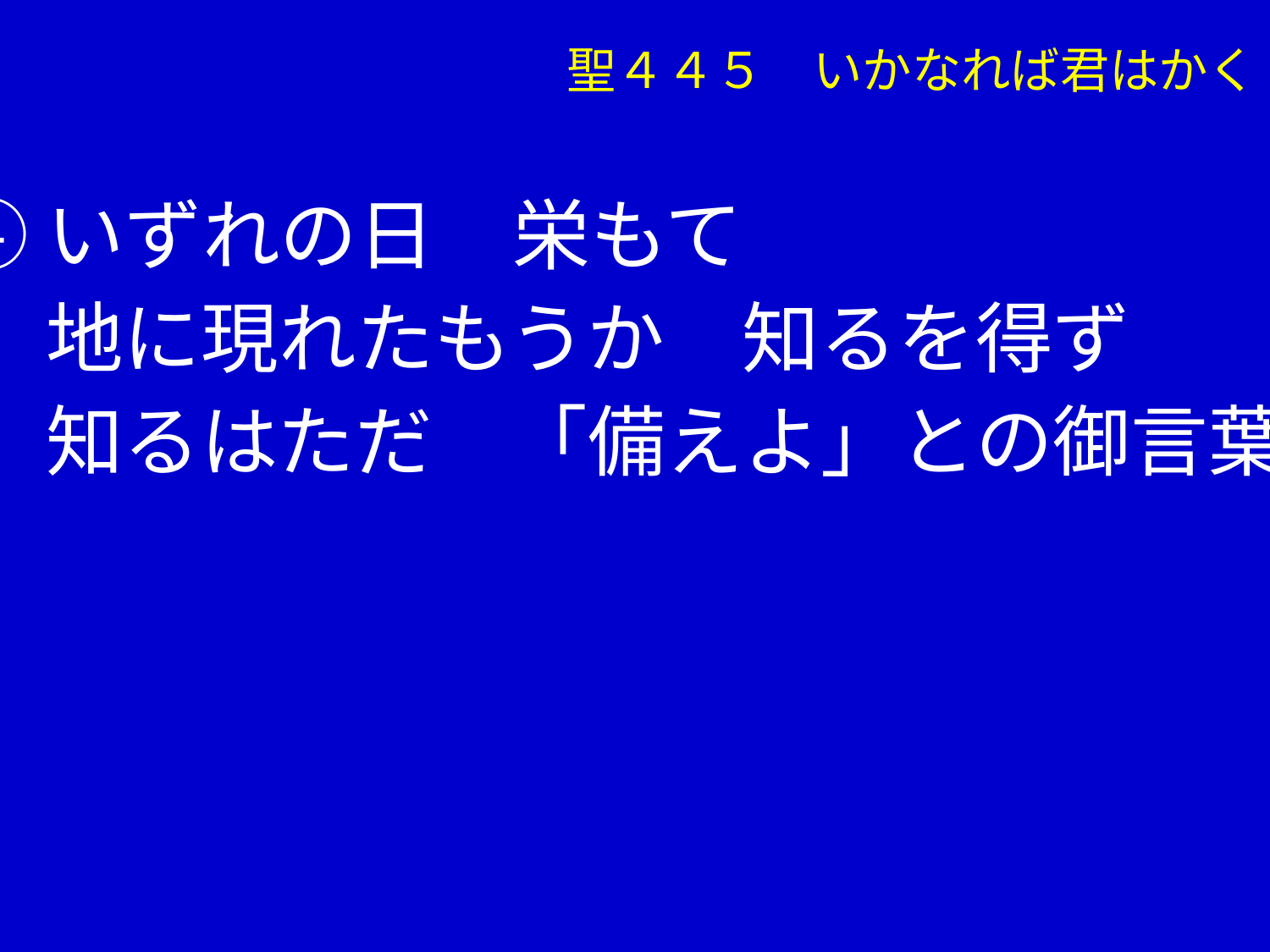

聖４４５　いかなれば君はかく
④いずれの日　栄もて
　 地に現れたもうか　知るを得ず
　 知るはただ　「備えよ」との御言葉